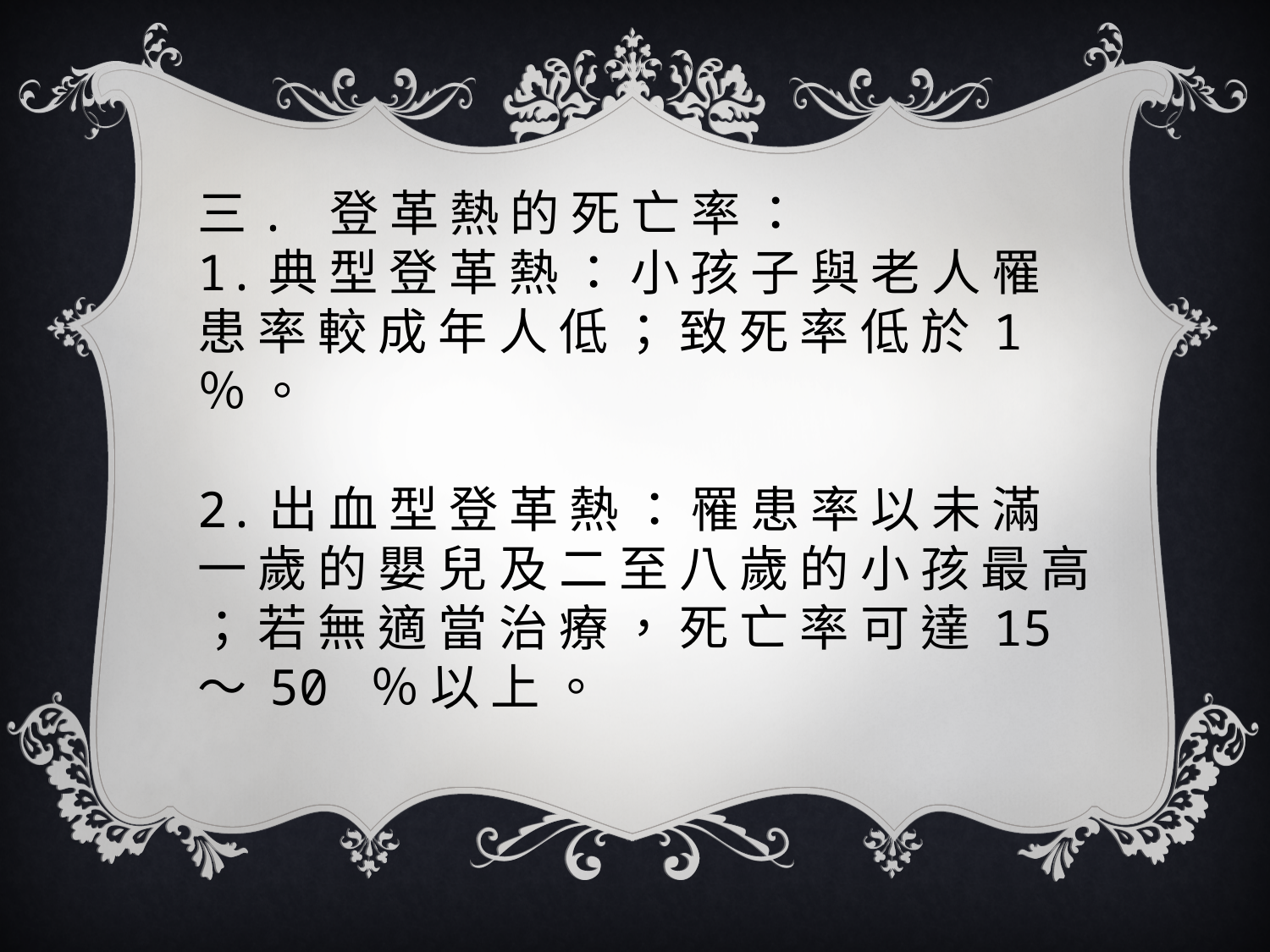

三. 登 革 熱 的 死 亡 率 ：
1.典 型 登 革 熱 ： 小 孩 子 與 老 人 罹 患 率 較 成 年 人 低 ； 致 死 率 低 於 1 ％ 。

2.出 血 型 登 革 熱 ： 罹 患 率 以 未 滿 一 歲 的 嬰 兒 及 二 至 八 歲 的 小 孩 最 高 ； 若 無 適 當 治 療 ， 死 亡 率 可 達 15 ～ 50 ％ 以 上 。